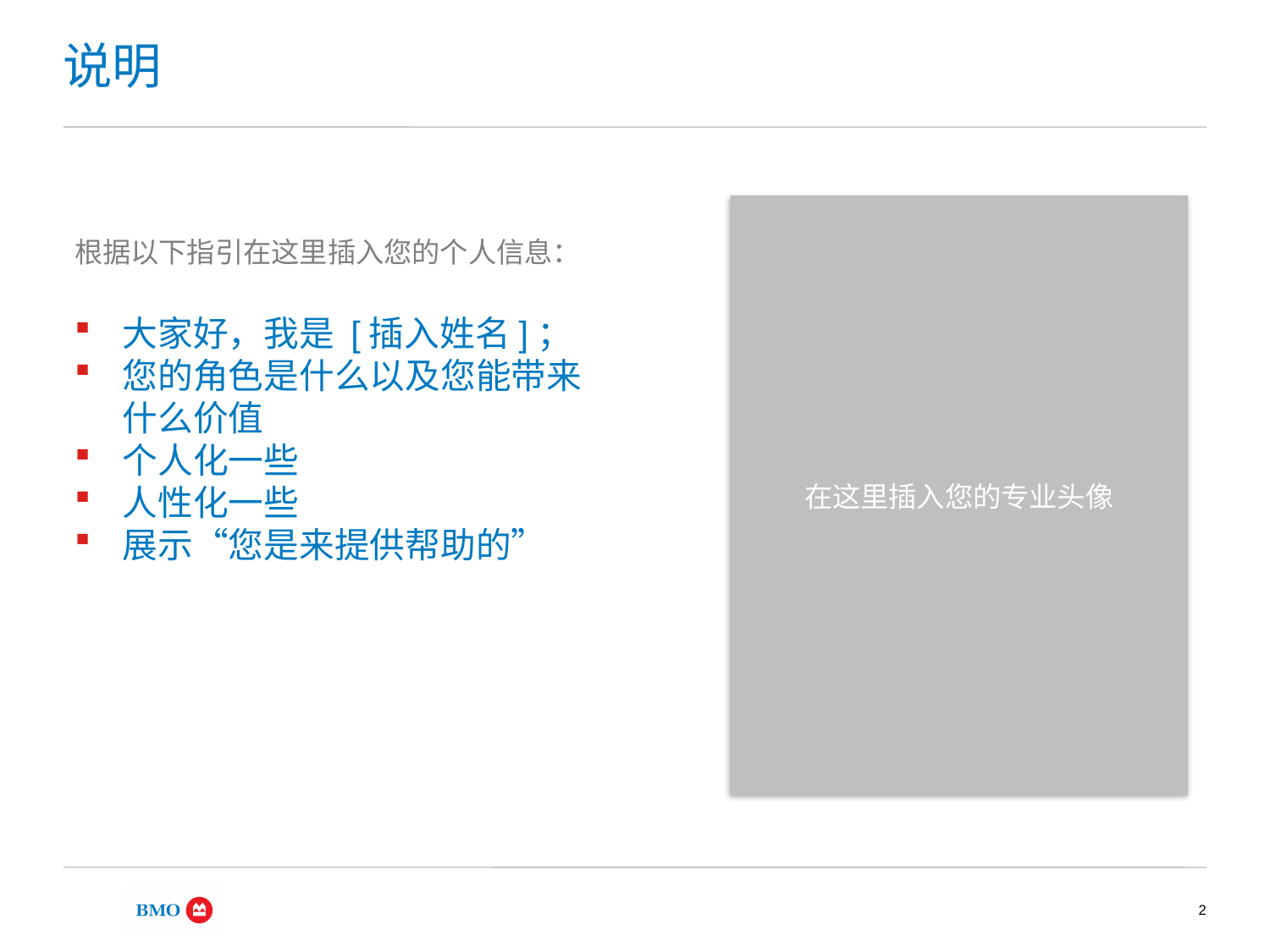

# 说明
在这里插入您的专业头像
根据以下指引在这里插入您的个人信息：

大家好，我是 [插入姓名]；
您的角色是什么以及您能带来
什么价值
个人化一些
人性化一些
展示“您是来提供帮助的”
2